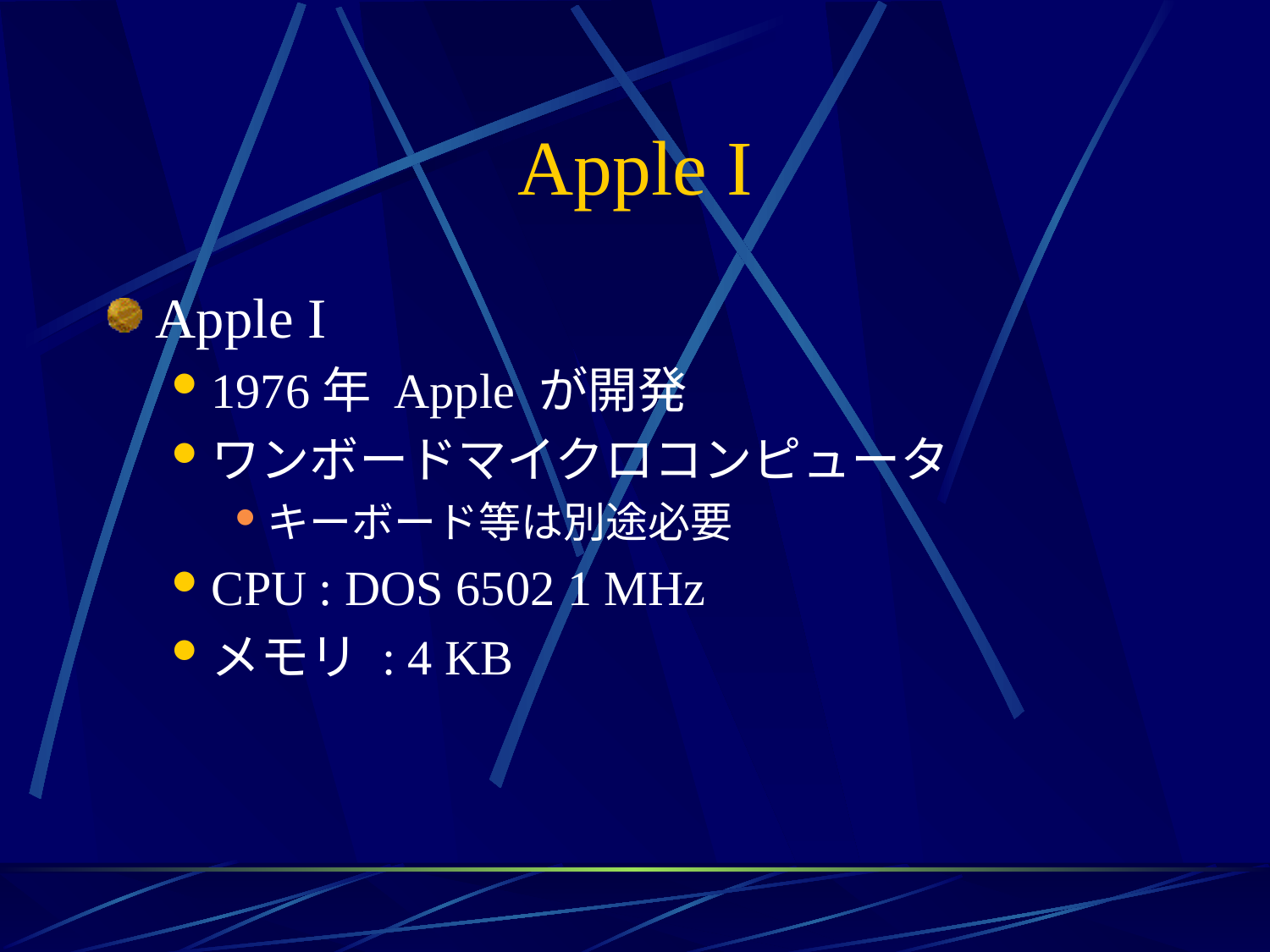

# Apple I
Apple I
1976年 Apple が開発
ワンボードマイクロコンピュータ
キーボード等は別途必要
CPU : DOS 6502 1 MHz
メモリ : 4 KB